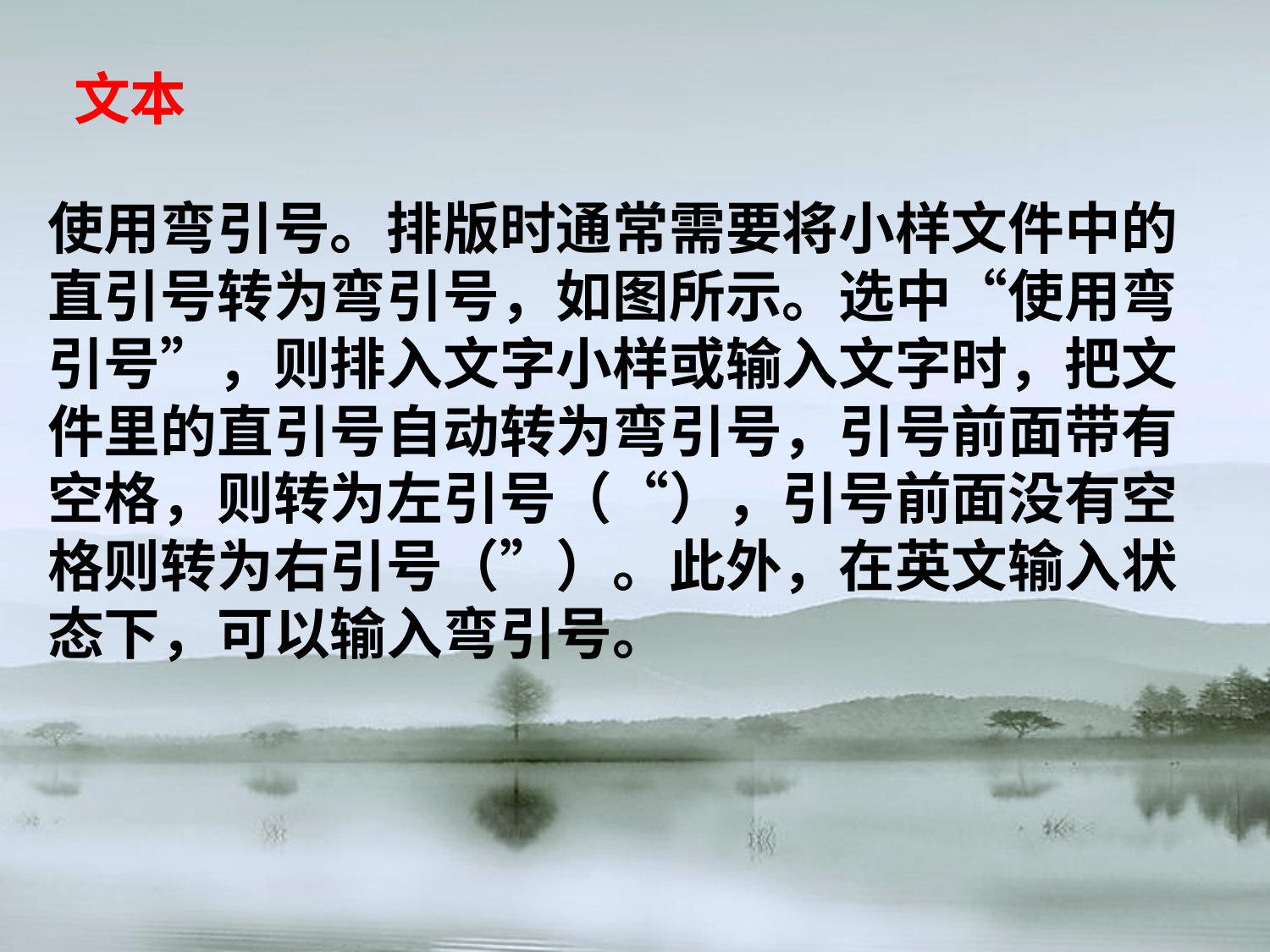

# 文本
使用弯引号。排版时通常需要将小样文件中的直引号转为弯引号，如图所示。选中“使用弯引号”，则排入文字小样或输入文字时，把文件里的直引号自动转为弯引号，引号前面带有空格，则转为左引号（“），引号前面没有空格则转为右引号（”）。此外，在英文输入状态下，可以输入弯引号。